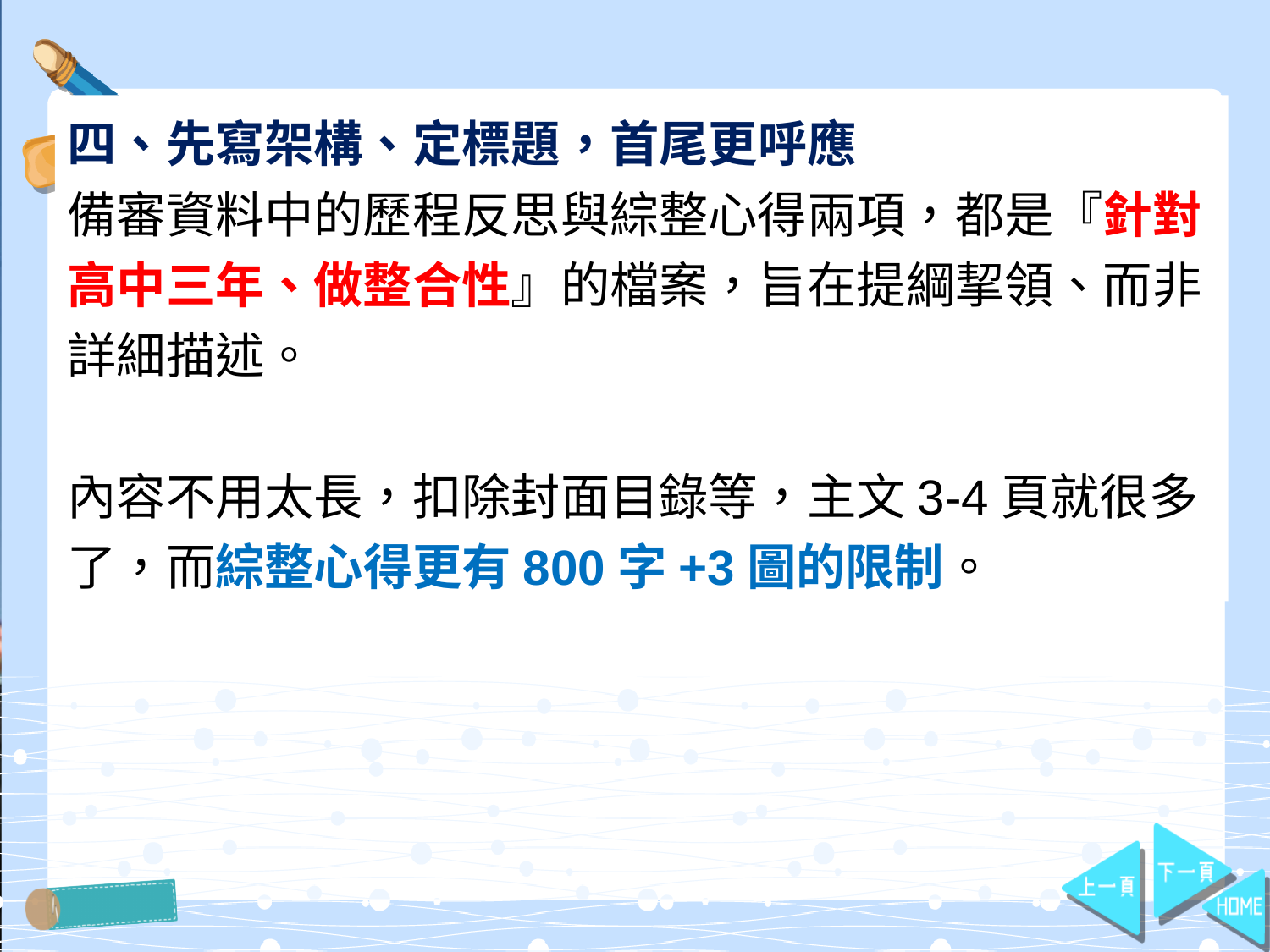

四、先寫架構、定標題，首尾更呼應
備審資料中的歷程反思與綜整心得兩項，都是『針對高中三年、做整合性』的檔案，旨在提綱挈領、而非詳細描述。

內容不用太長，扣除封面目錄等，主文3-4頁就很多了，而綜整心得更有800字+3圖的限制。